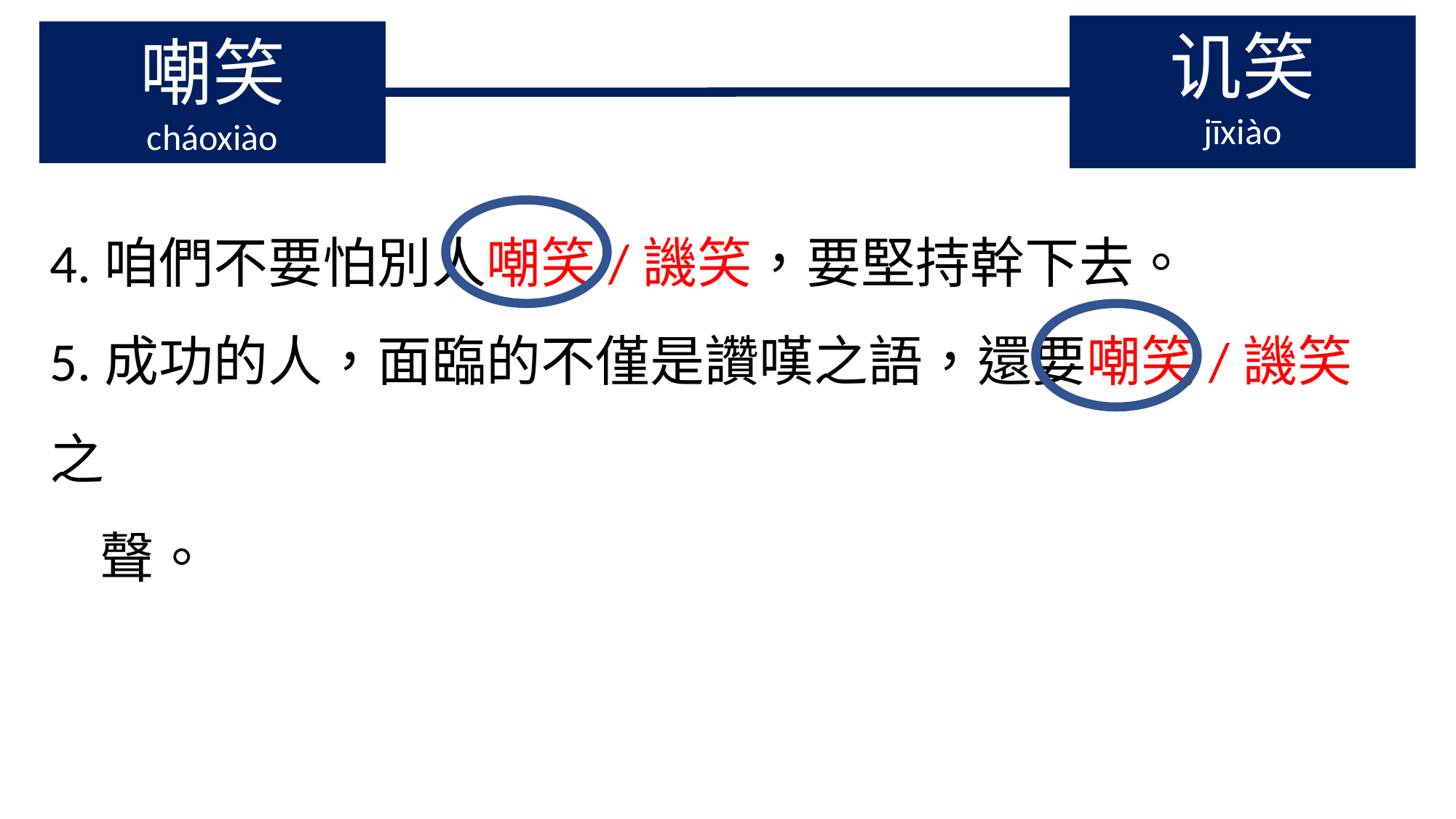

讥笑
jīxiào

嘲笑
cháoxiào
4.咱們不要怕別人嘲笑/譏笑，要堅持幹下去。
5.成功的人，面臨的不僅是讚嘆之語，還要嘲笑/譏笑之
   聲。